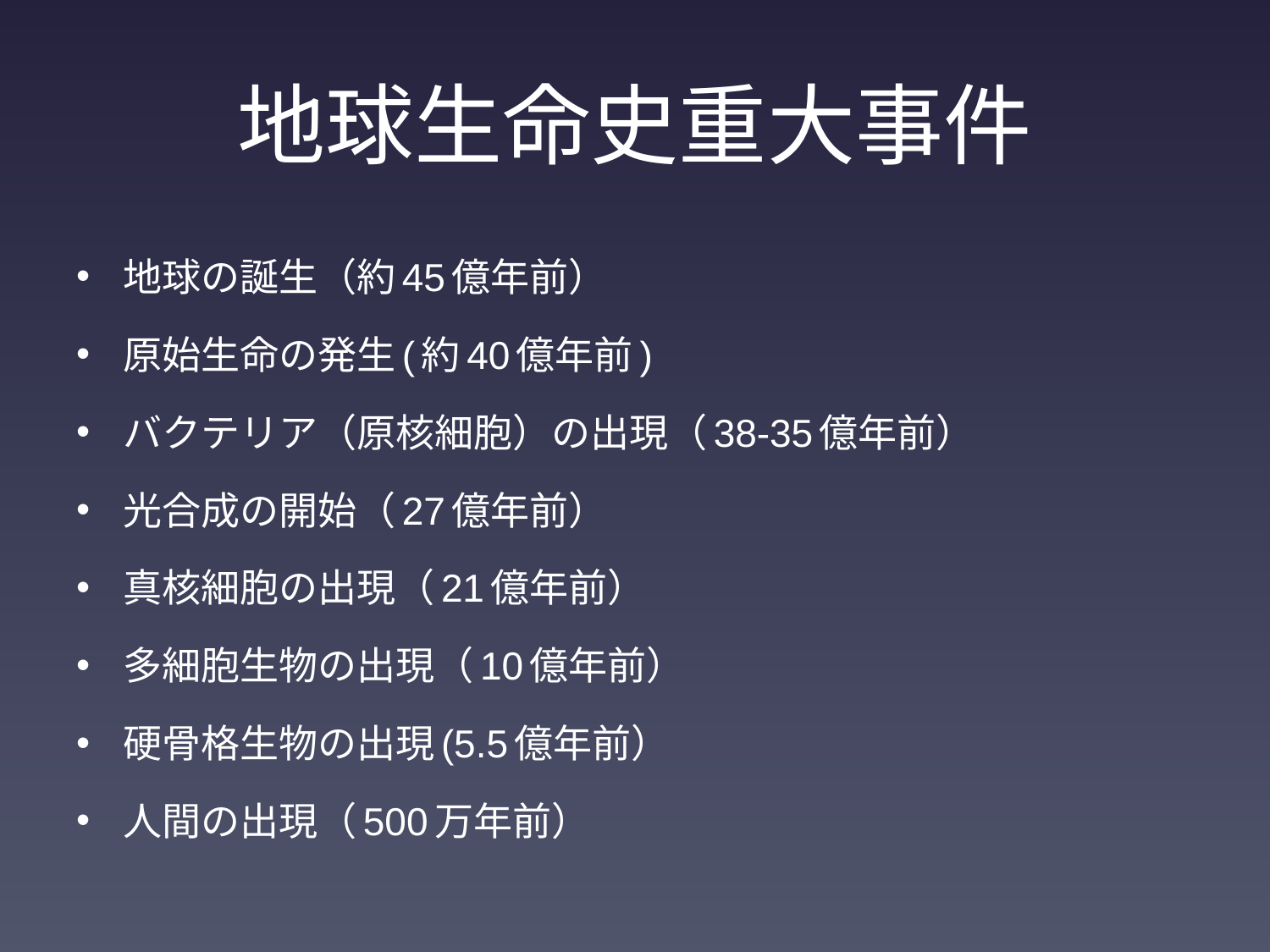

# 地球生命史重大事件
地球の誕生（約45億年前）
原始生命の発生(約40億年前)
バクテリア（原核細胞）の出現（38-35億年前）
光合成の開始（27億年前）
真核細胞の出現（21億年前）
多細胞生物の出現（10億年前）
硬骨格生物の出現(5.5億年前）
人間の出現（500万年前）